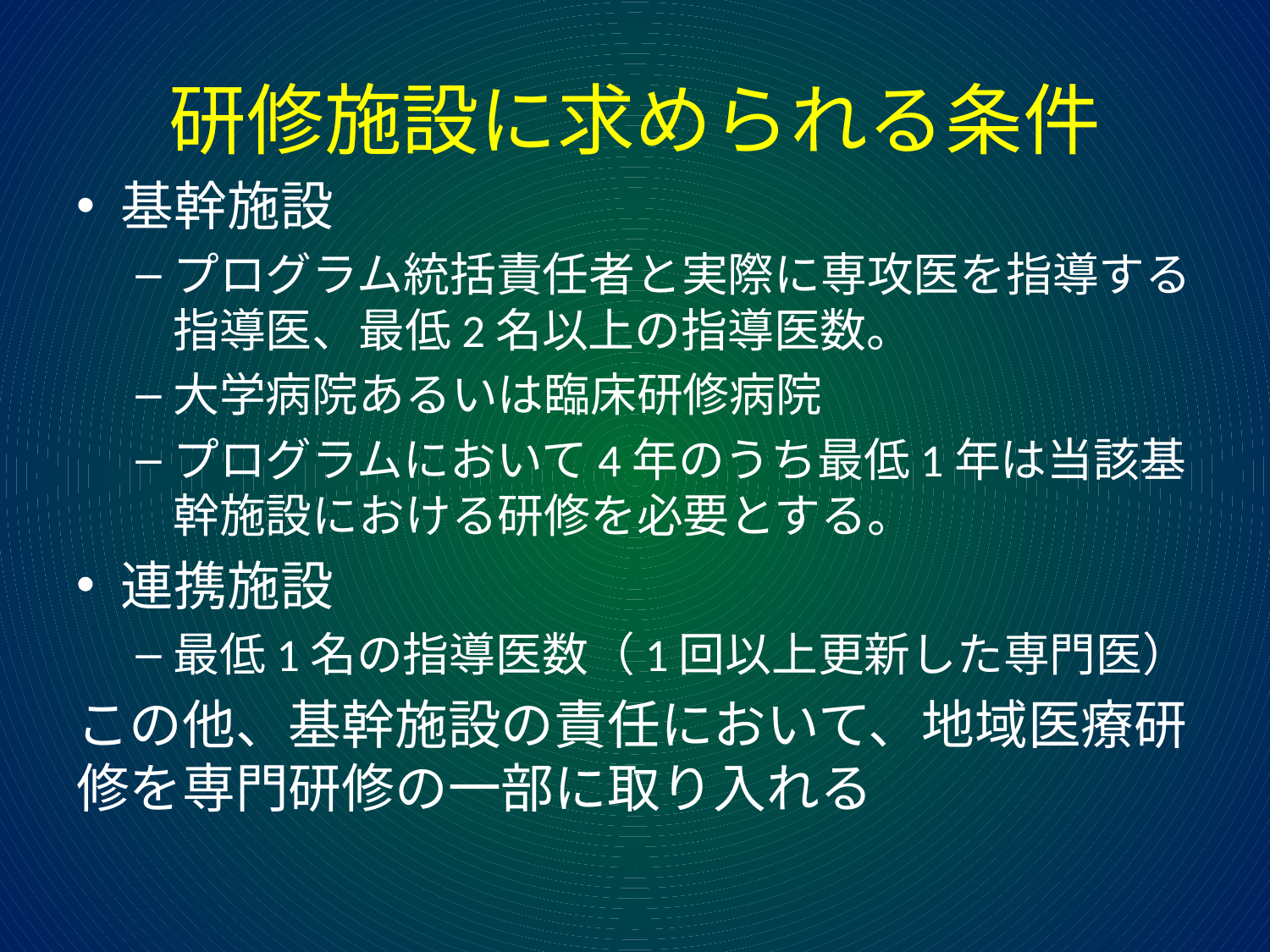

# 研修施設に求められる条件
基幹施設
プログラム統括責任者と実際に専攻医を指導する指導医、最低2名以上の指導医数。
大学病院あるいは臨床研修病院
プログラムにおいて4年のうち最低1年は当該基幹施設における研修を必要とする。
連携施設
最低1名の指導医数（1回以上更新した専門医）
この他、基幹施設の責任において、地域医療研修を専門研修の一部に取り入れる